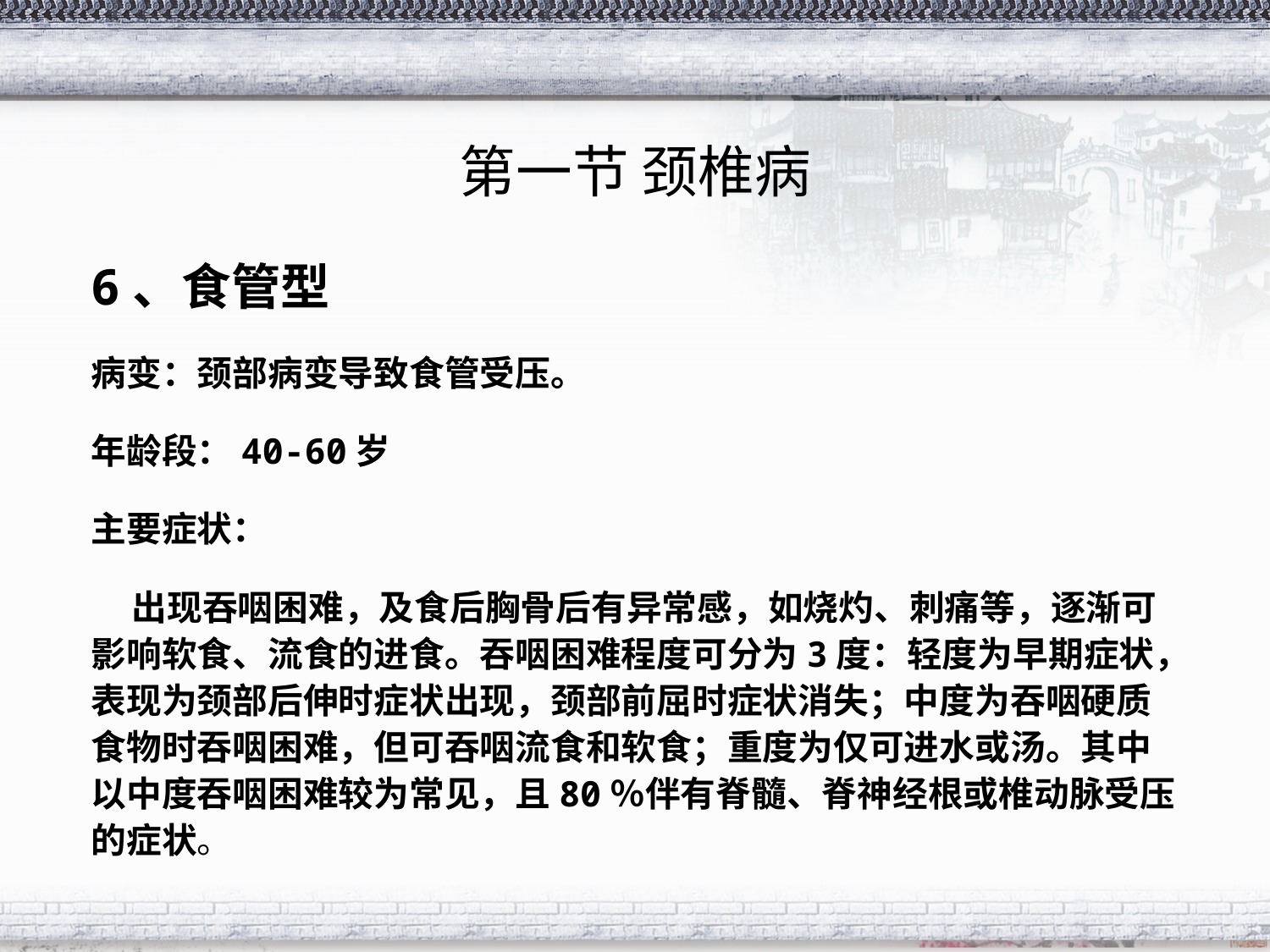

# 第一节 颈椎病
6、食管型
病变：颈部病变导致食管受压。
年龄段：40-60岁
主要症状：
    出现吞咽困难，及食后胸骨后有异常感，如烧灼、刺痛等，逐渐可影响软食、流食的进食。吞咽困难程度可分为3度：轻度为早期症状，表现为颈部后伸时症状出现，颈部前屈时症状消失；中度为吞咽硬质食物时吞咽困难，但可吞咽流食和软食；重度为仅可进水或汤。其中以中度吞咽困难较为常见，且80％伴有脊髓、脊神经根或椎动脉受压的症状。